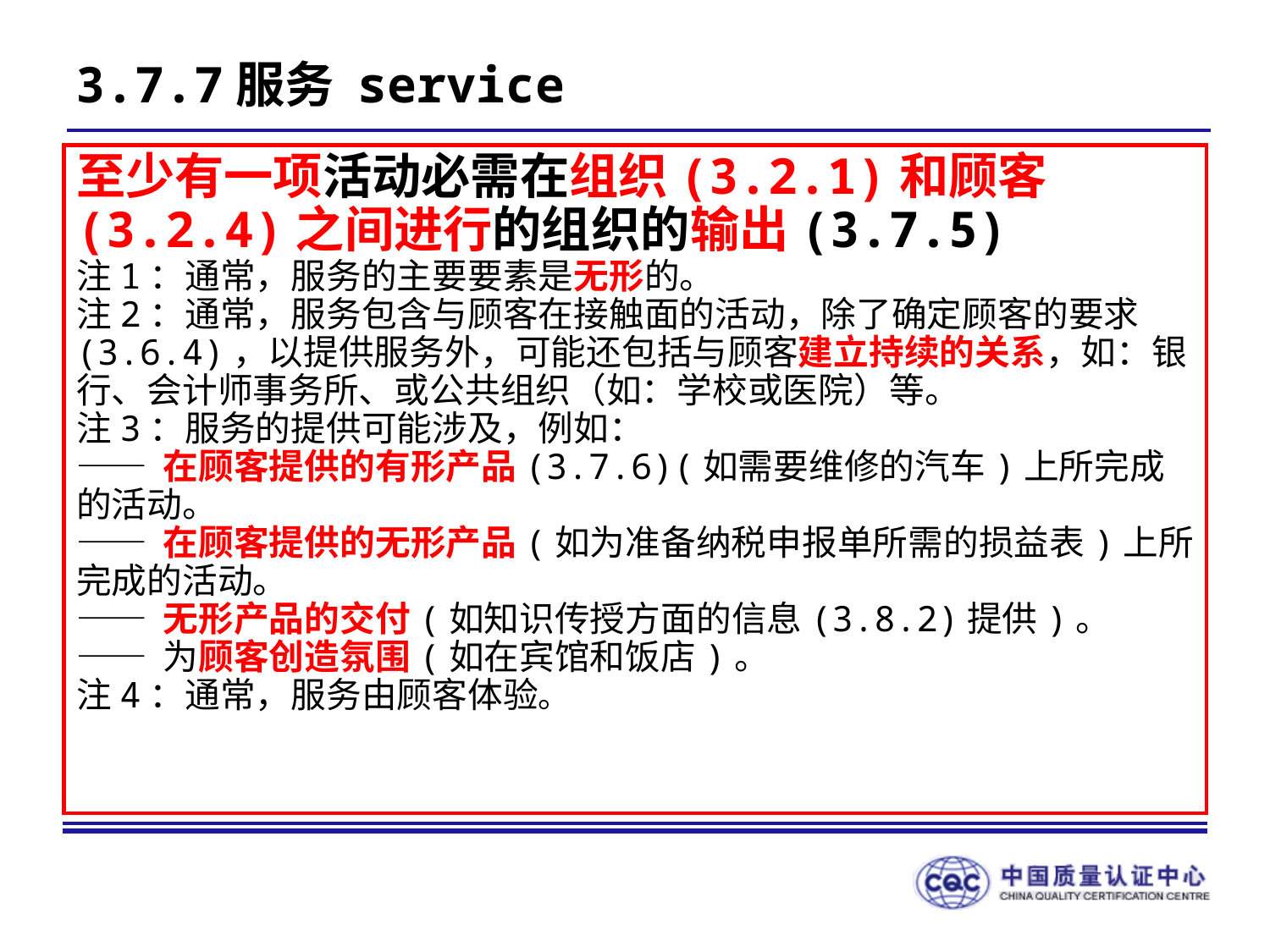

3.7.7服务 service
至少有一项活动必需在组织(3.2.1)和顾客(3.2.4)之间进行的组织的输出(3.7.5)
注1：通常，服务的主要要素是无形的。
注2：通常，服务包含与顾客在接触面的活动，除了确定顾客的要求(3.6.4)，以提供服务外，可能还包括与顾客建立持续的关系，如：银行、会计师事务所、或公共组织（如：学校或医院）等。
注3：服务的提供可能涉及，例如：
—— 在顾客提供的有形产品(3.7.6)(如需要维修的汽车)上所完成的活动。
—— 在顾客提供的无形产品(如为准备纳税申报单所需的损益表)上所完成的活动。
—— 无形产品的交付(如知识传授方面的信息(3.8.2)提供)。
—— 为顾客创造氛围(如在宾馆和饭店)。
注4：通常，服务由顾客体验。